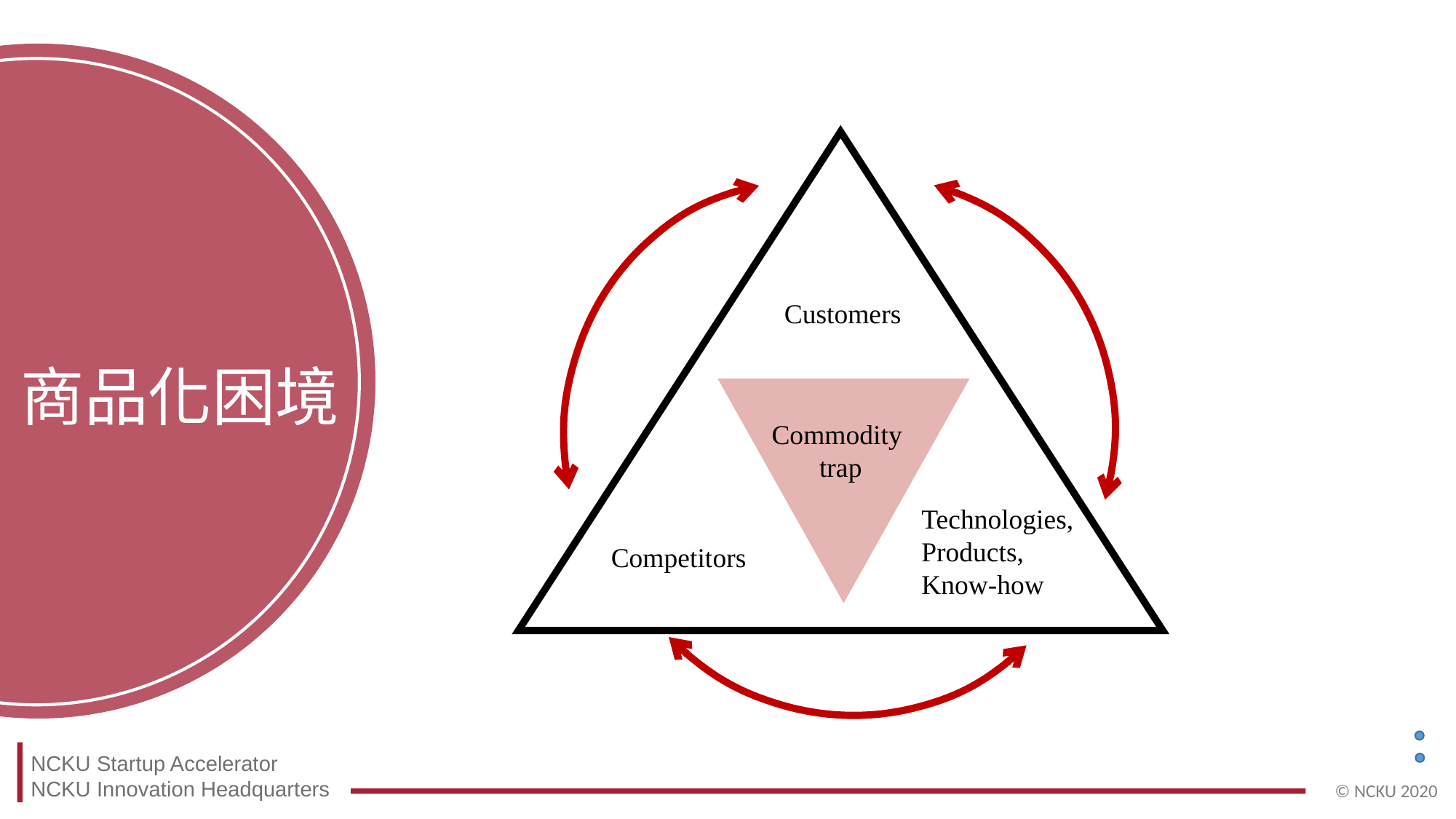

Customers

Commodity
trap
Technologies,
Products,
Know-how
Competitors
商品化困境

NCKU Startup Accelerator
NCKU Innovation Headquarters

© NCKU 2020